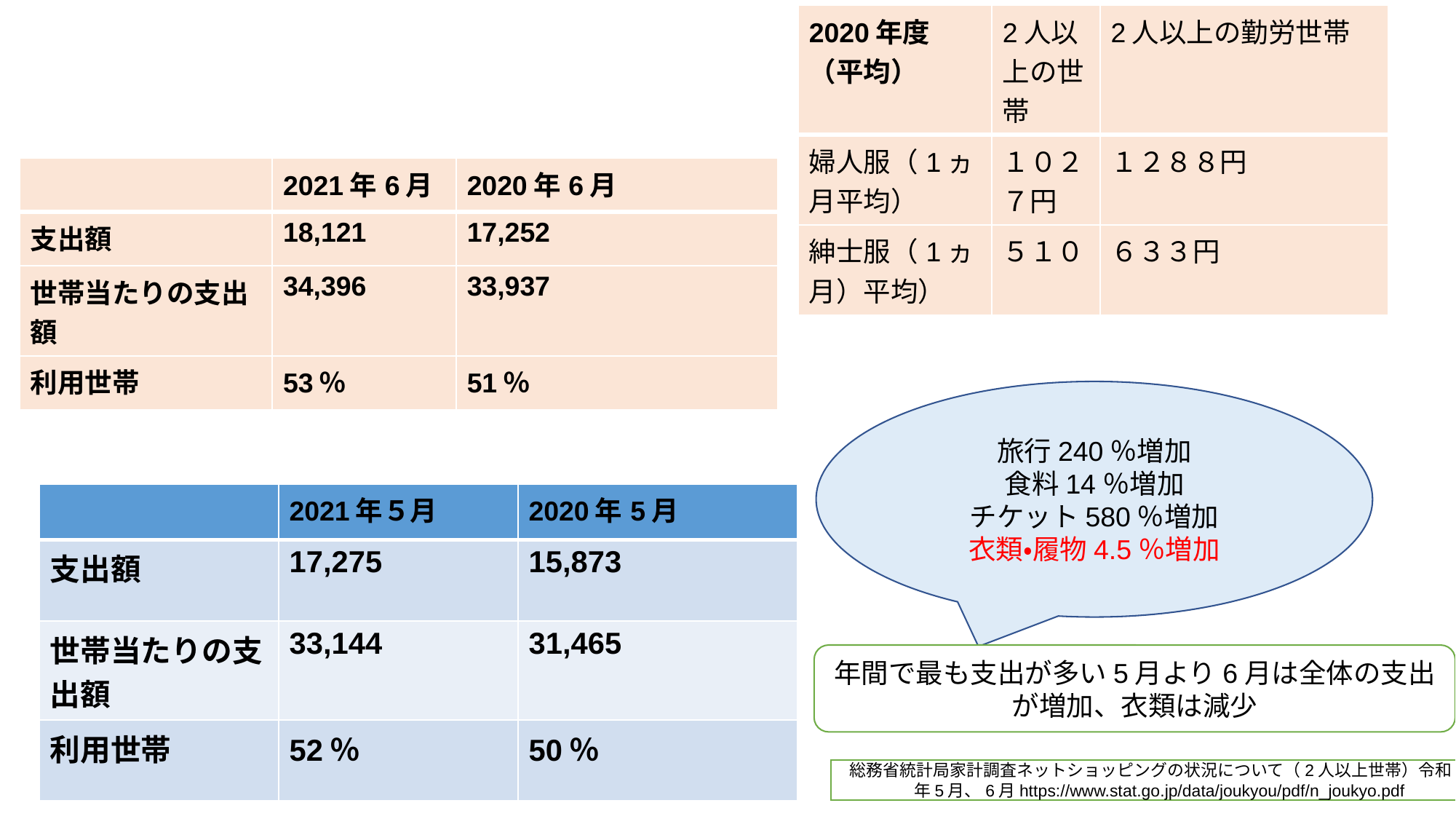

| 2020年度（平均） | 2人以上の世帯 | 2人以上の勤労世帯 |
| --- | --- | --- |
| 婦人服（1ヵ月平均） | １０２７円 | １２８８円 |
| 紳士服（1ヵ月）平均） | ５１０ | ６３３円 |
#
|  | 2021年6月 | 2020年6月 |
| --- | --- | --- |
| 支出額 | 18,121 | 17,252 |
| 世帯当たりの支出額 | 34,396 | 33,937 |
| 利用世帯 | 53％ | 51％ |
旅行240％増加
食料14％増加
チケット580％増加
衣類・履物4.5％増加
|  | 2021年５月 | 2020年5月 |
| --- | --- | --- |
| 支出額 | 17,275 | 15,873 |
| 世帯当たりの支出額 | 33,144 | 31,465 |
| 利用世帯 | 52％ | 50％ |
年間で最も支出が多い5月より6月は全体の支出が増加、衣類は減少
総務省統計局家計調査ネットショッピングの状況について（2人以上世帯）令和3年5月、6月https://www.stat.go.jp/data/joukyou/pdf/n_joukyo.pdf